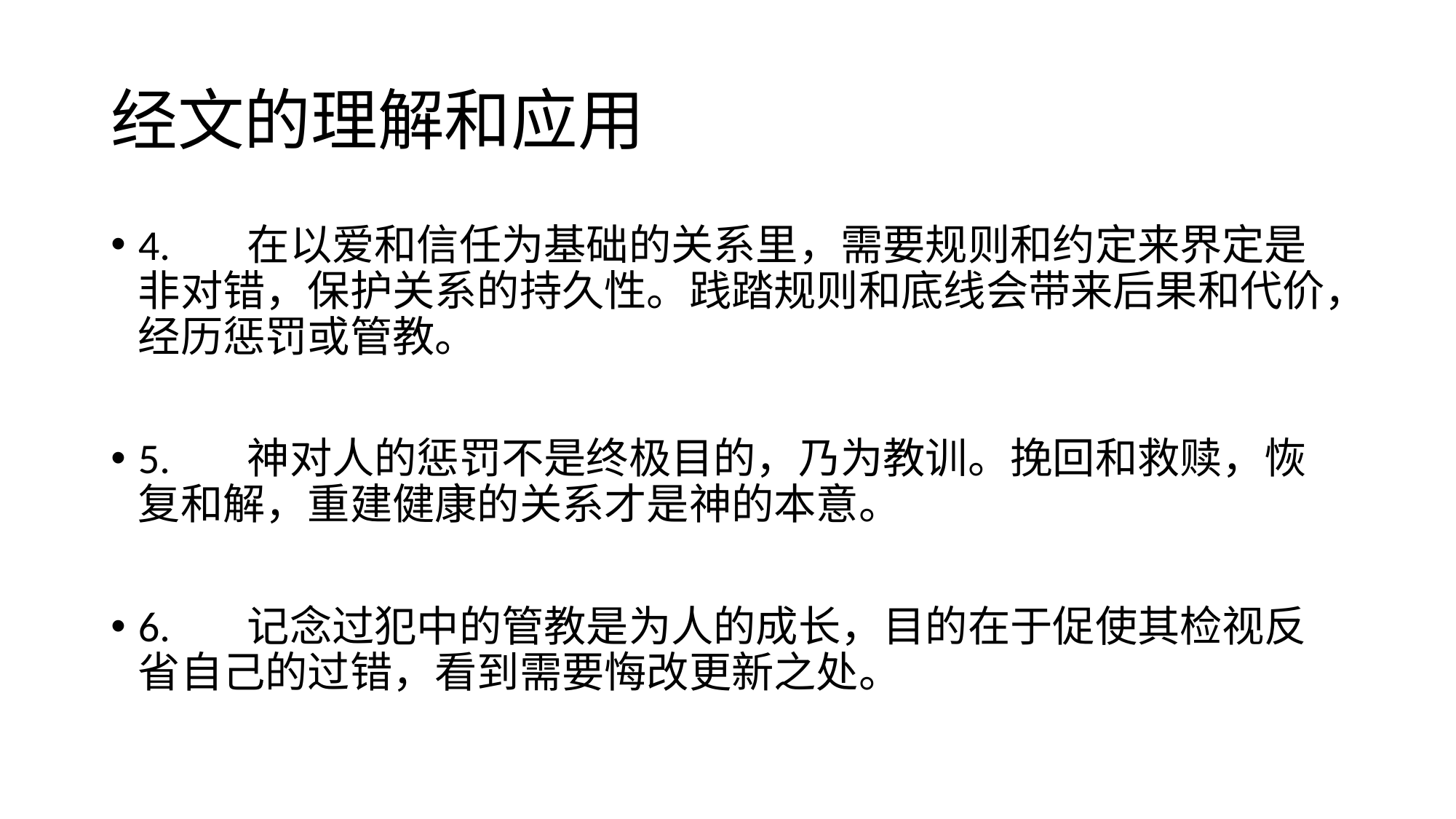

# 经文的理解和应用
4.	在以爱和信任为基础的关系里，需要规则和约定来界定是非对错，保护关系的持久性。践踏规则和底线会带来后果和代价，经历惩罚或管教。

5.	神对人的惩罚不是终极目的，乃为教训。挽回和救赎，恢复和解，重建健康的关系才是神的本意。

6.	记念过犯中的管教是为人的成长，目的在于促使其检视反省自己的过错，看到需要悔改更新之处。